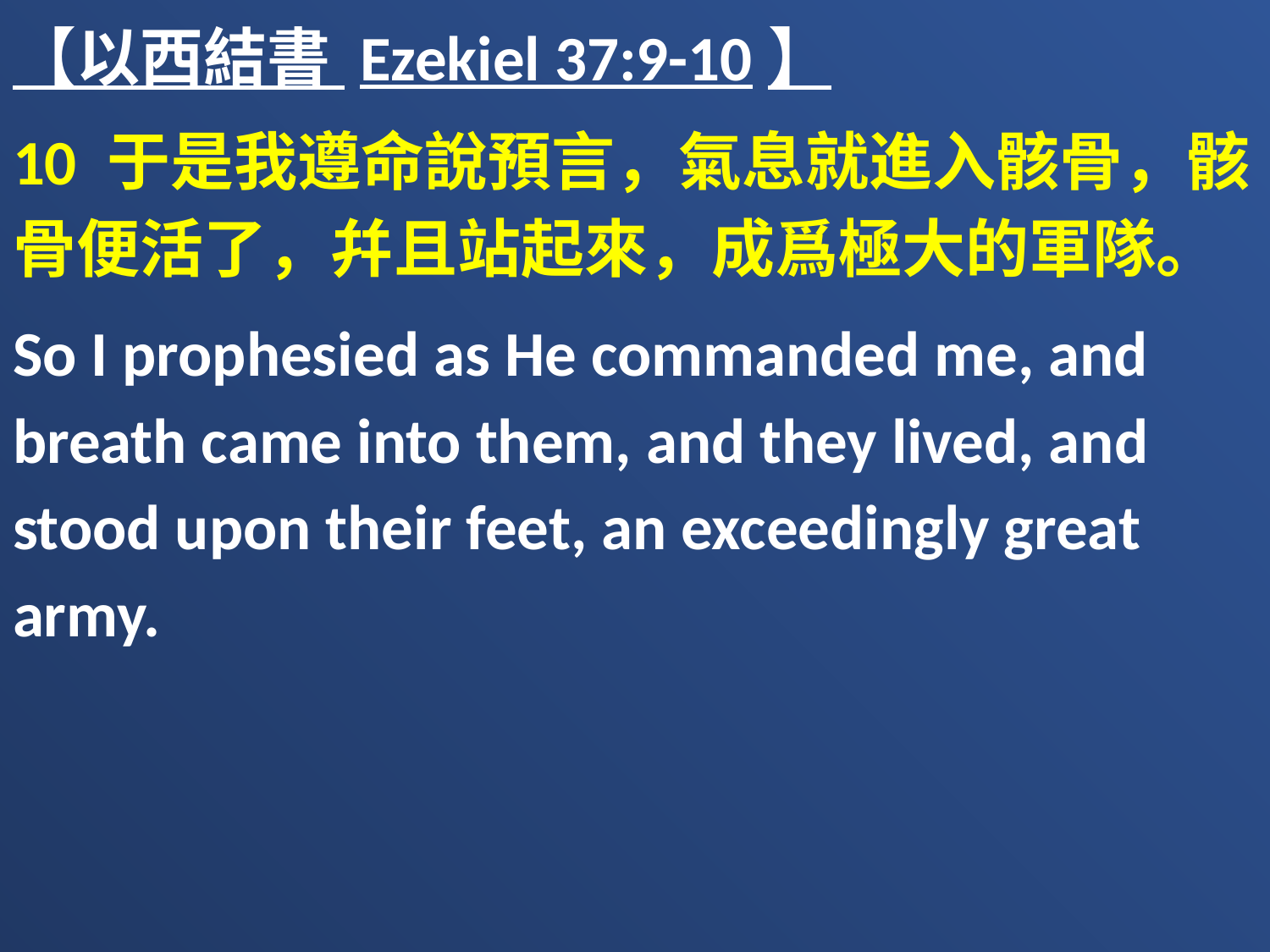

【以西結書 Ezekiel 37:9-10】
10 于是我遵命說預言，氣息就進入骸骨，骸骨便活了，幷且站起來，成爲極大的軍隊。
So I prophesied as He commanded me, and breath came into them, and they lived, and stood upon their feet, an exceedingly great army.